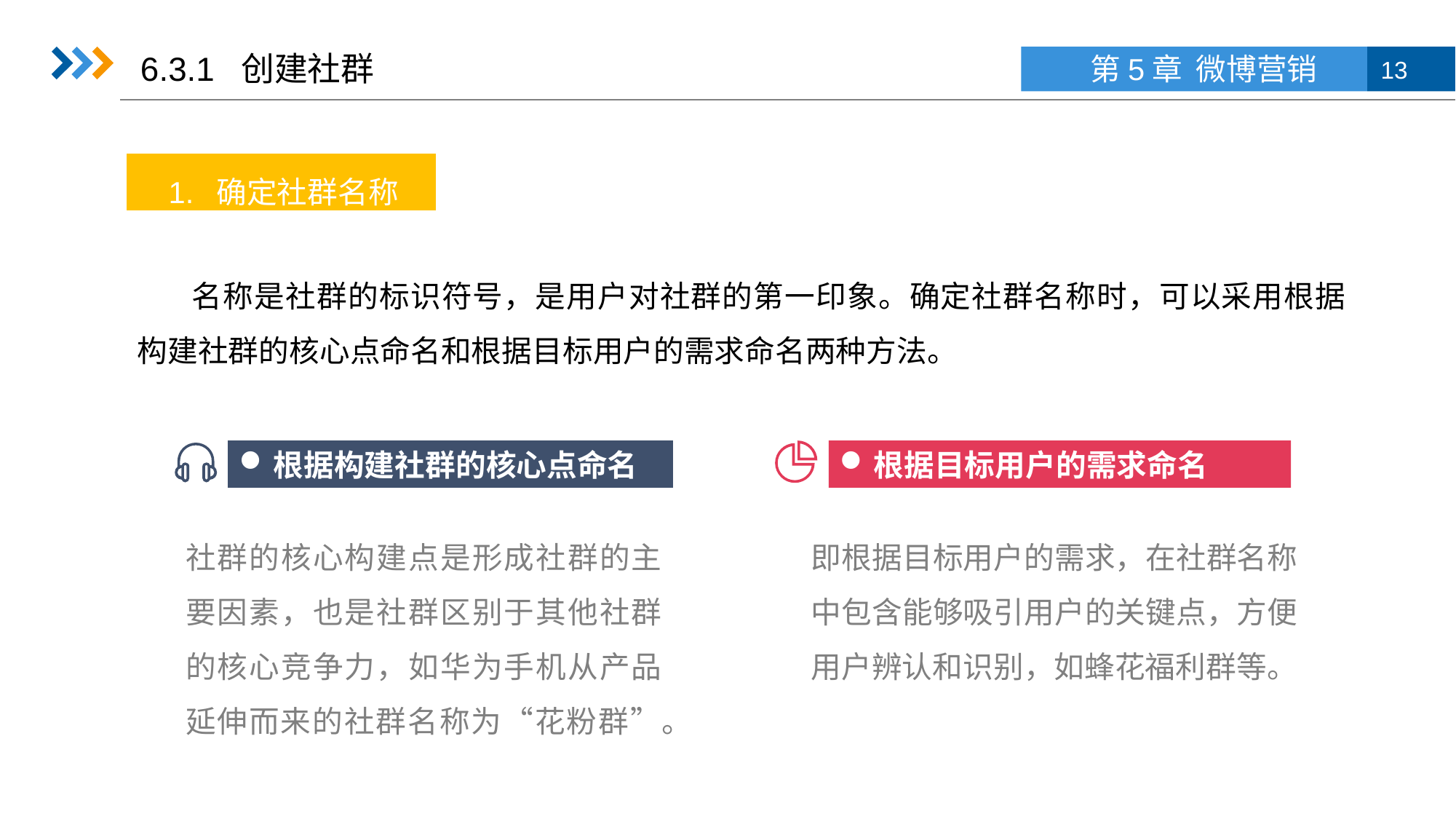

6.3.1  创建社群
1. 确定社群名称
名称是社群的标识符号，是用户对社群的第一印象。确定社群名称时，可以采用根据构建社群的核心点命名和根据目标用户的需求命名两种方法。
根据构建社群的核心点命名

根据目标用户的需求命名

社群的核心构建点是形成社群的主要因素，也是社群区别于其他社群的核心竞争力，如华为手机从产品延伸而来的社群名称为“花粉群”。
即根据目标用户的需求，在社群名称中包含能够吸引用户的关键点，方便用户辨认和识别，如蜂花福利群等。